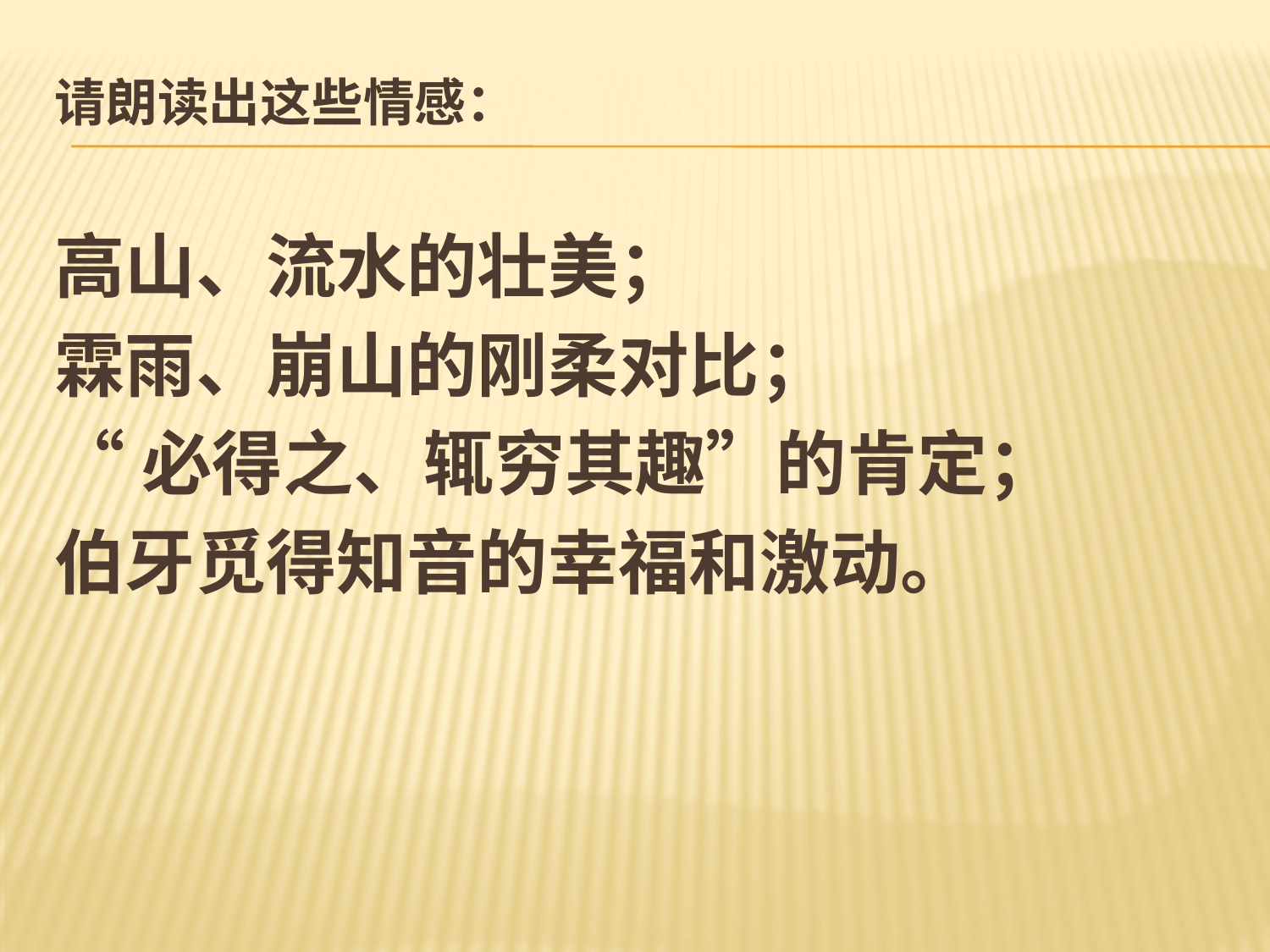

# 请朗读出这些情感：
高山、流水的壮美；
霖雨、崩山的刚柔对比；
“必得之、辄穷其趣”的肯定；
伯牙觅得知音的幸福和激动。